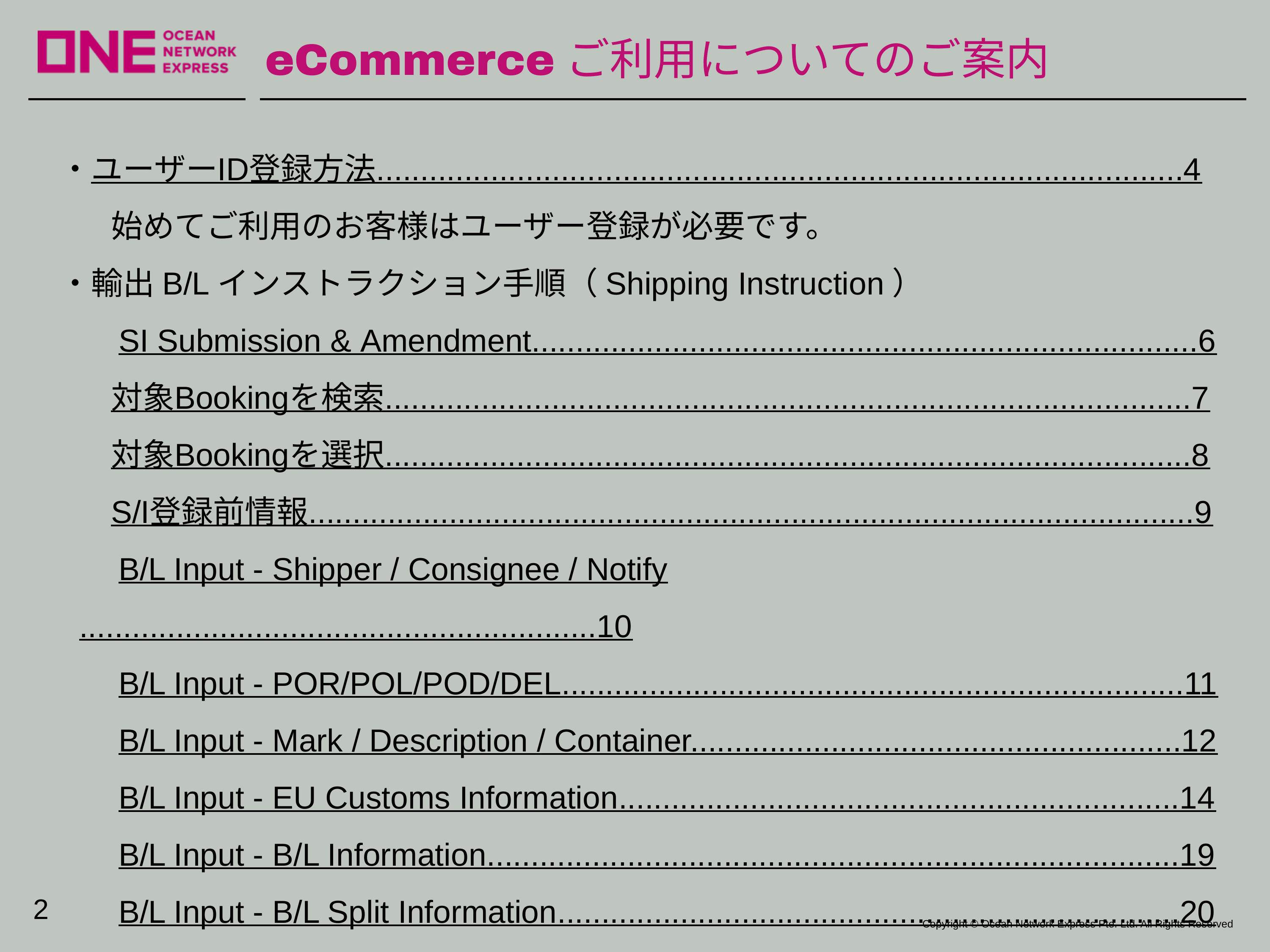

# eCommerceご利用についてのご案内
・ユーザーID登録方法............................................................................................4
　始めてご利用のお客様はユーザー登録が必要です。
・輸出B/Lインストラクション手順（Shipping Instruction）
　SI Submission & Amendment............................................................................6
　対象Bookingを検索............................................................................................7
　対象Bookingを選択............................................................................................8
　S/I登録前情報.....................................................................................................9
　B/L Input - Shipper / Consignee / Notify...........................................................10
　B/L Input - POR/POL/POD/DEL.......................................................................11
　B/L Input - Mark / Description / Container........................................................12
　B/L Input - EU Customs Information................................................................14
　B/L Input - B/L Information...............................................................................19
　B/L Input - B/L Split Information.......................................................................20
　テンプレートの作成/保存.................................................................................21

2